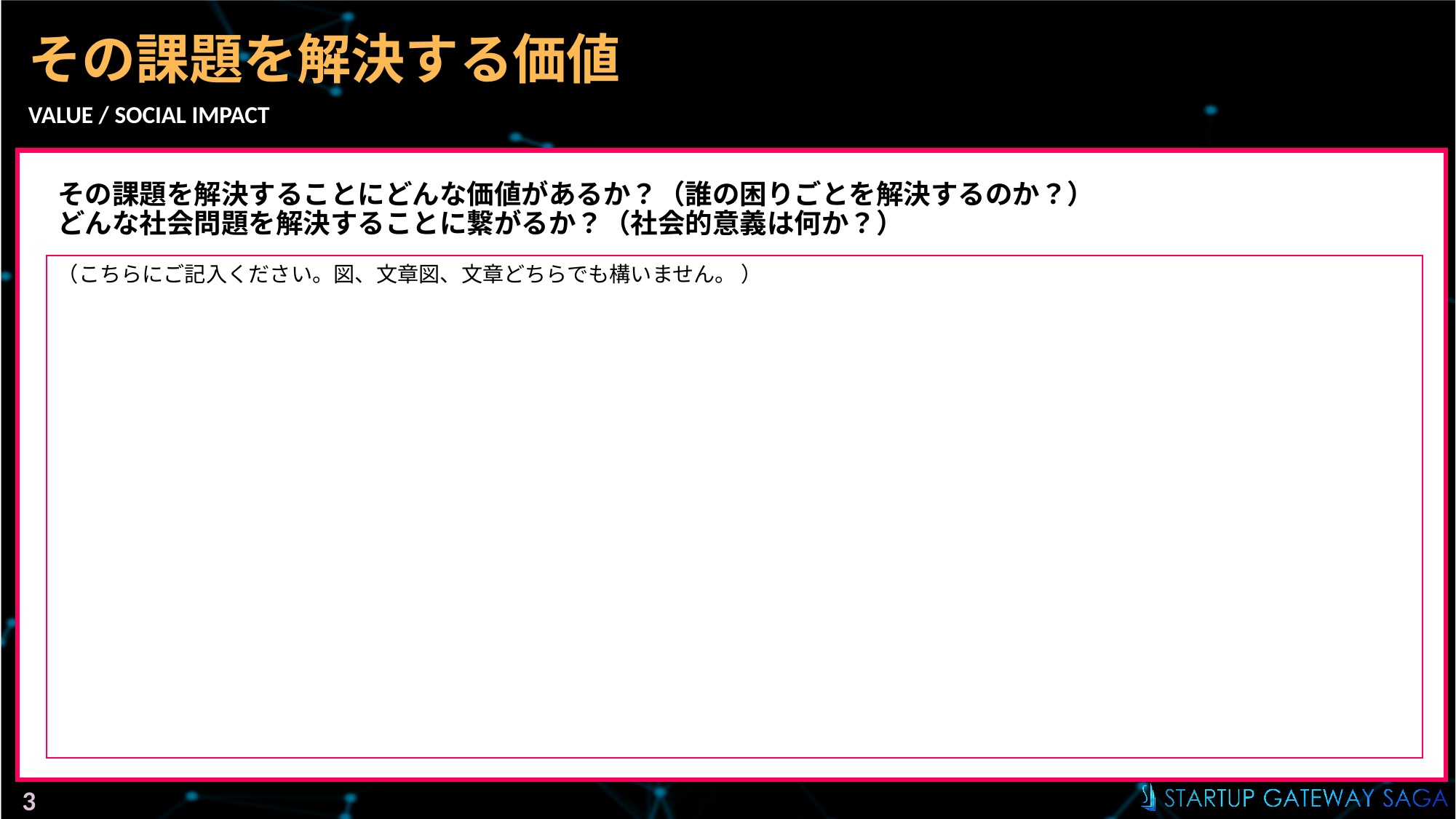

その課題を解決する価値
VALUE / SOCIAL IMPACT

その課題を解決することにどんな価値があるか？（誰の困りごとを解決するのか？）
どんな社会問題を解決することに繋がるか？（社会的意義は何か？）
（こちらにご記入ください。図、文章図、文章どちらでも構いません。 ）

3